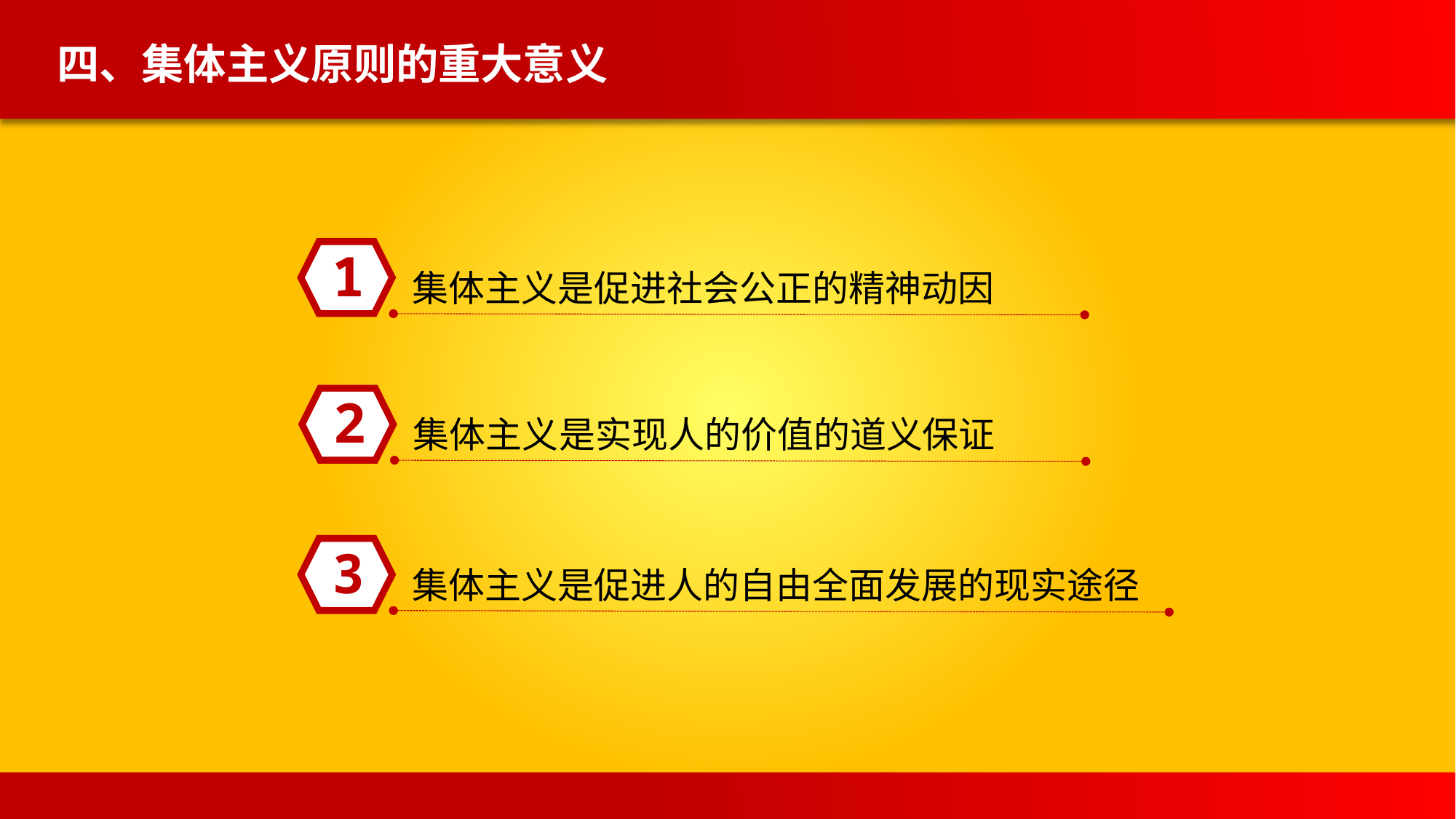

四、集体主义原则的重大意义
1

集体主义是促进社会公正的精神动因
2

集体主义是实现人的价值的道义保证

3

集体主义是促进人的自由全面发展的现实途径